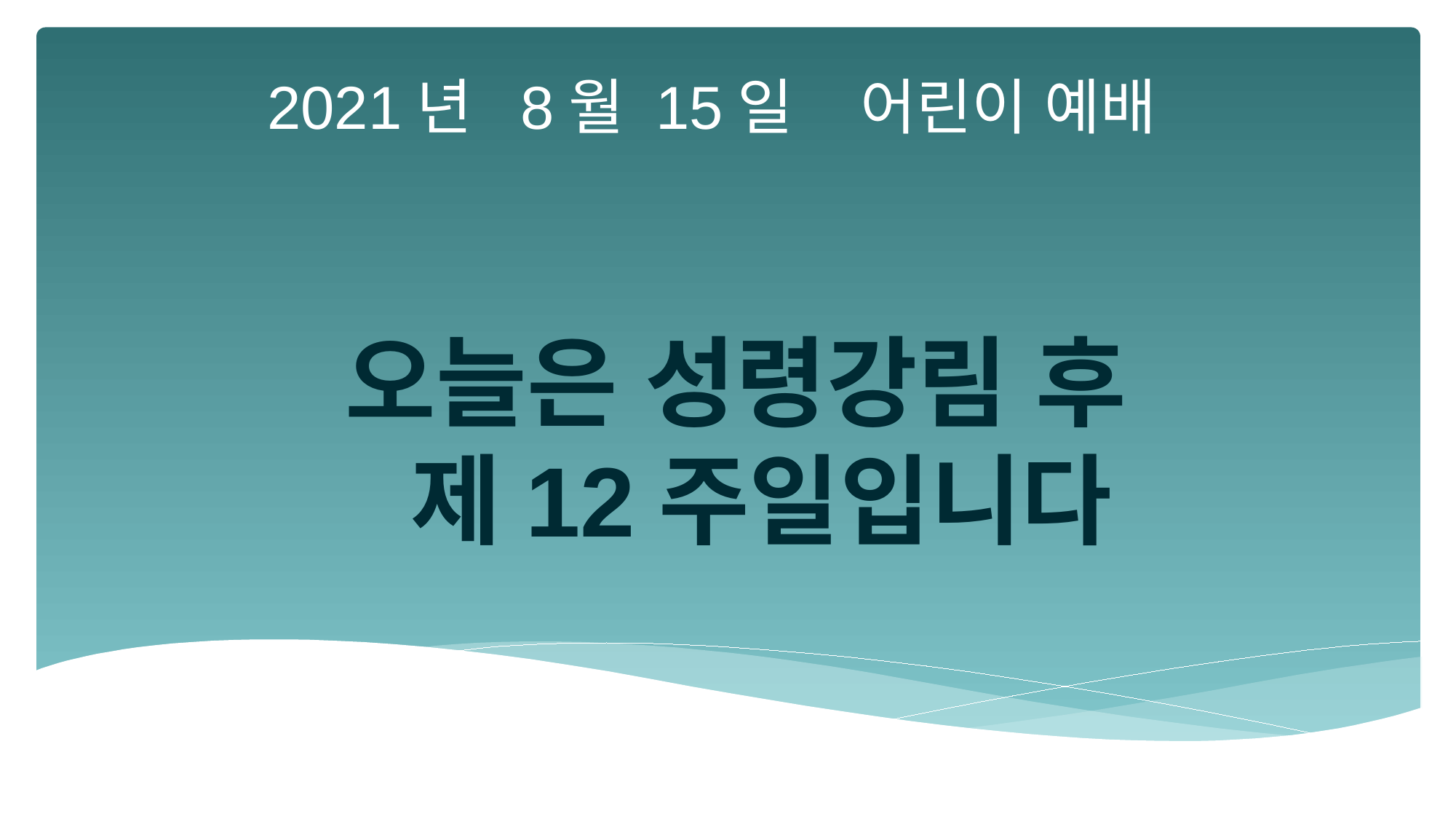

2021년  8월 15일    어린이 예배
오늘은 성령강림 후
 제12주일입니다